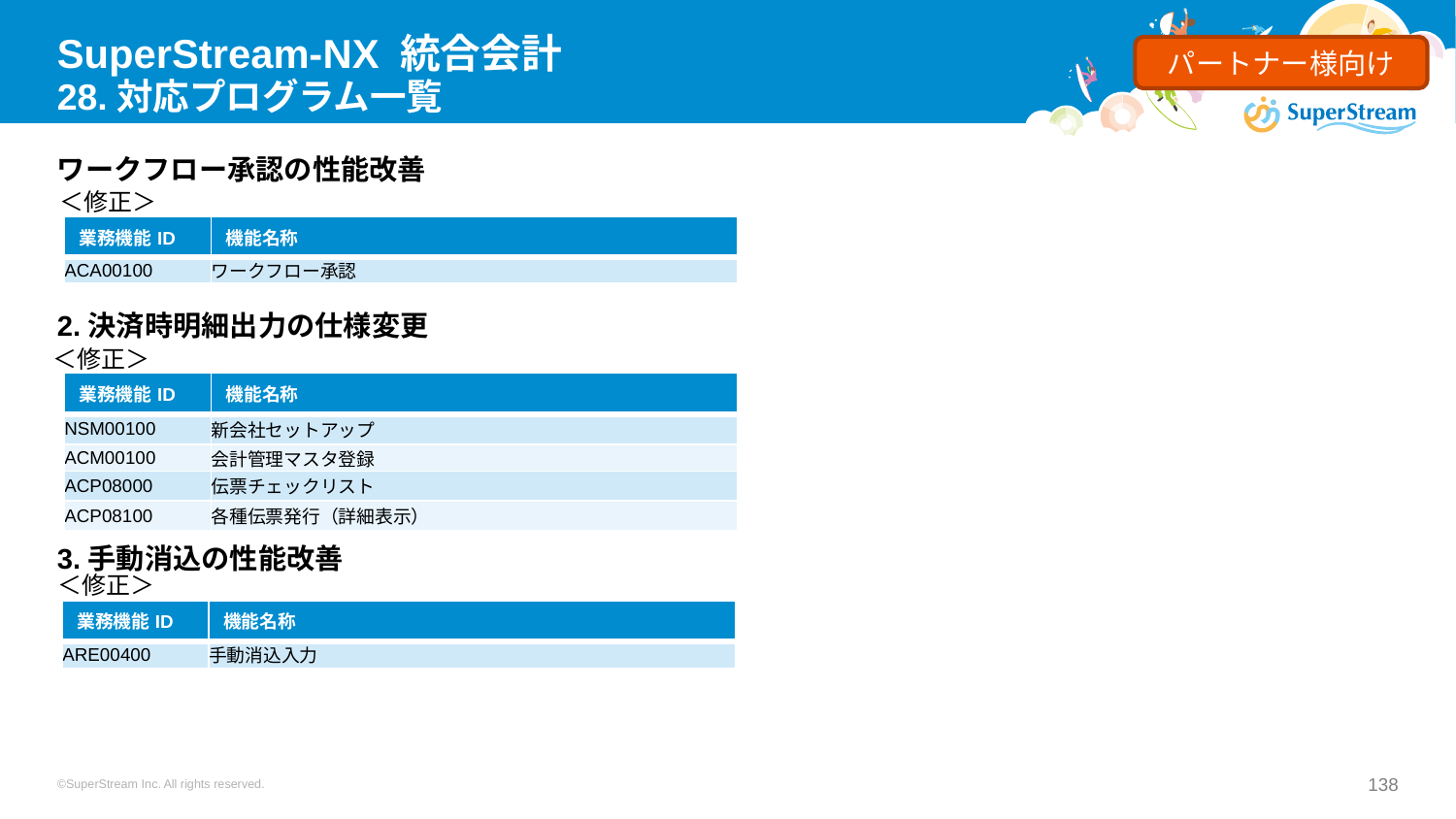

SuperStream-NX 統合会計
28.対応プログラム一覧
パートナー様向け
ワークフロー承認の性能改善

2.決済時明細出力の仕様変更

3.手動消込の性能改善

＜修正＞
| 業務機能ID | 機能名称 |
| --- | --- |
| ACA00100 | ワークフロー承認 |
＜修正＞
| 業務機能ID | 機能名称 |
| --- | --- |
| NSM00100 | 新会社セットアップ |
| ACM00100 | 会計管理マスタ登録 |
| ACP08000 | 伝票チェックリスト |
| ACP08100 | 各種伝票発行（詳細表示） |
＜修正＞
| 業務機能ID | 機能名称 |
| --- | --- |
| ARE00400 | 手動消込入力 |
©SuperStream Inc. All rights reserved.
138